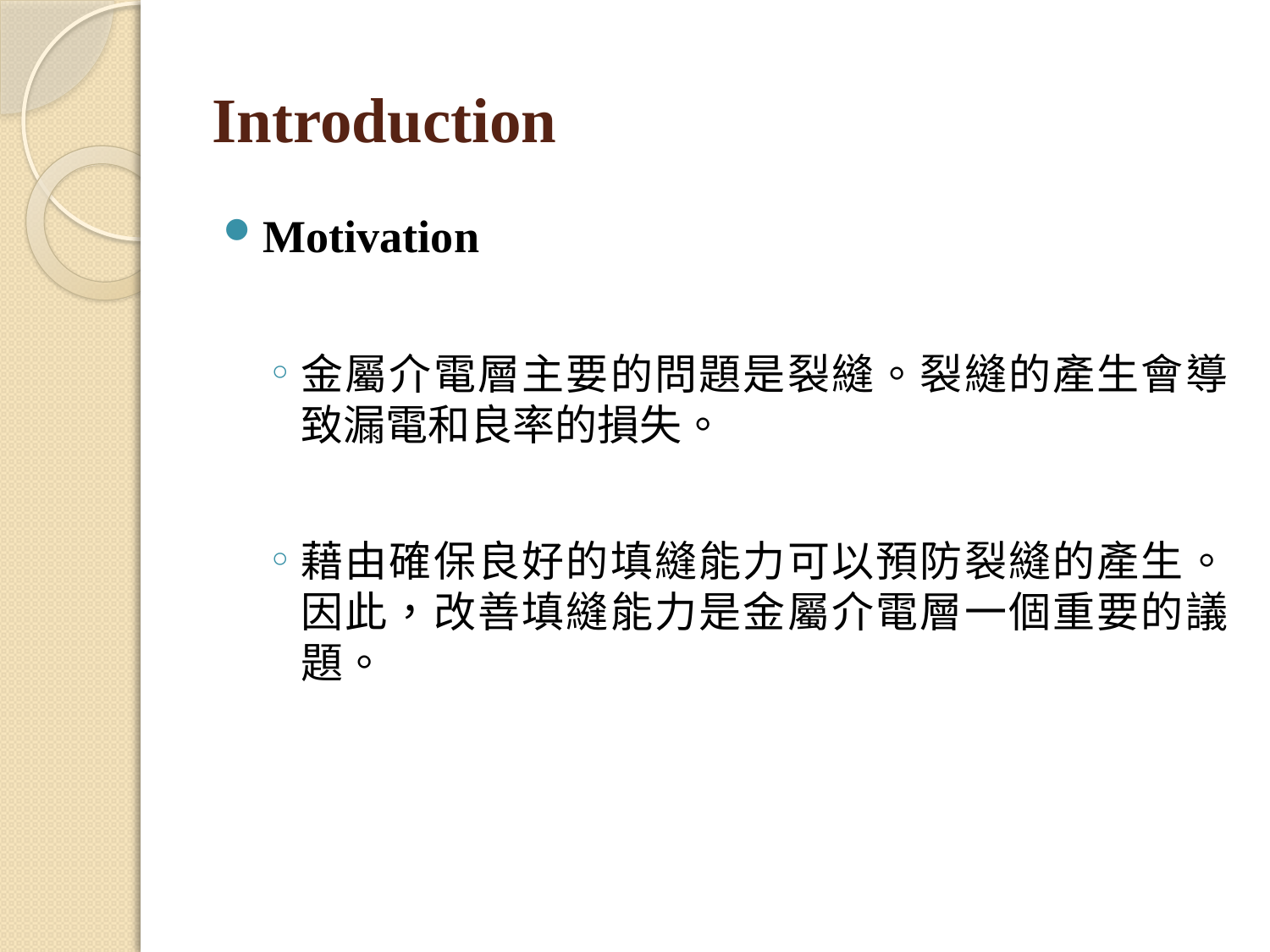

# Introduction
Motivation

金屬介電層主要的問題是裂縫。裂縫的產生會導致漏電和良率的損失。

藉由確保良好的填縫能力可以預防裂縫的產生。因此，改善填縫能力是金屬介電層一個重要的議題。